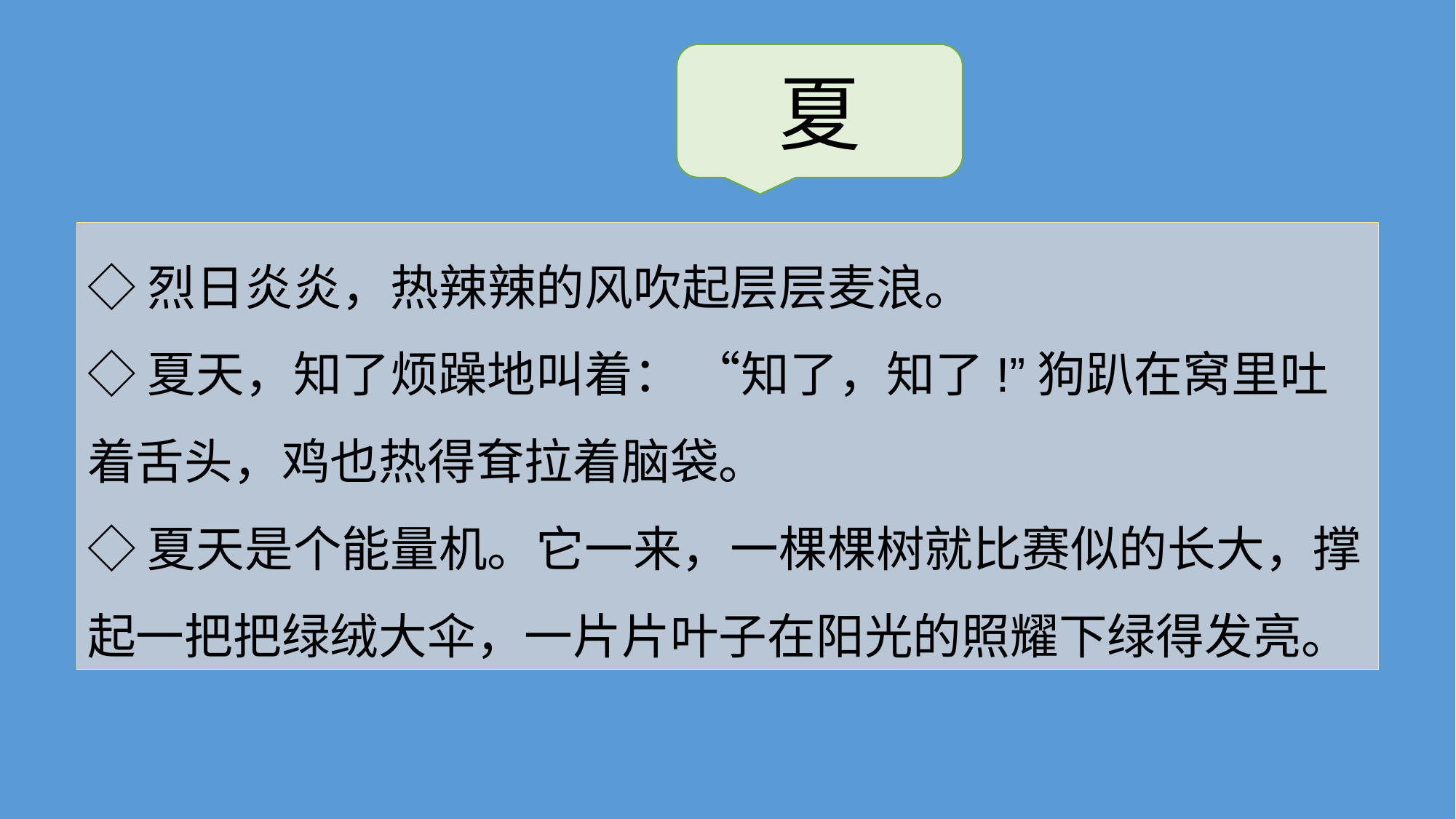

夏
◇烈日炎炎，热辣辣的风吹起层层麦浪。
◇夏天，知了烦躁地叫着： “知了，知了!”狗趴在窝里吐着舌头，鸡也热得耷拉着脑袋。
◇夏天是个能量机。它一来，一棵棵树就比赛似的长大，撑起一把把绿绒大伞，一片片叶子在阳光的照耀下绿得发亮。